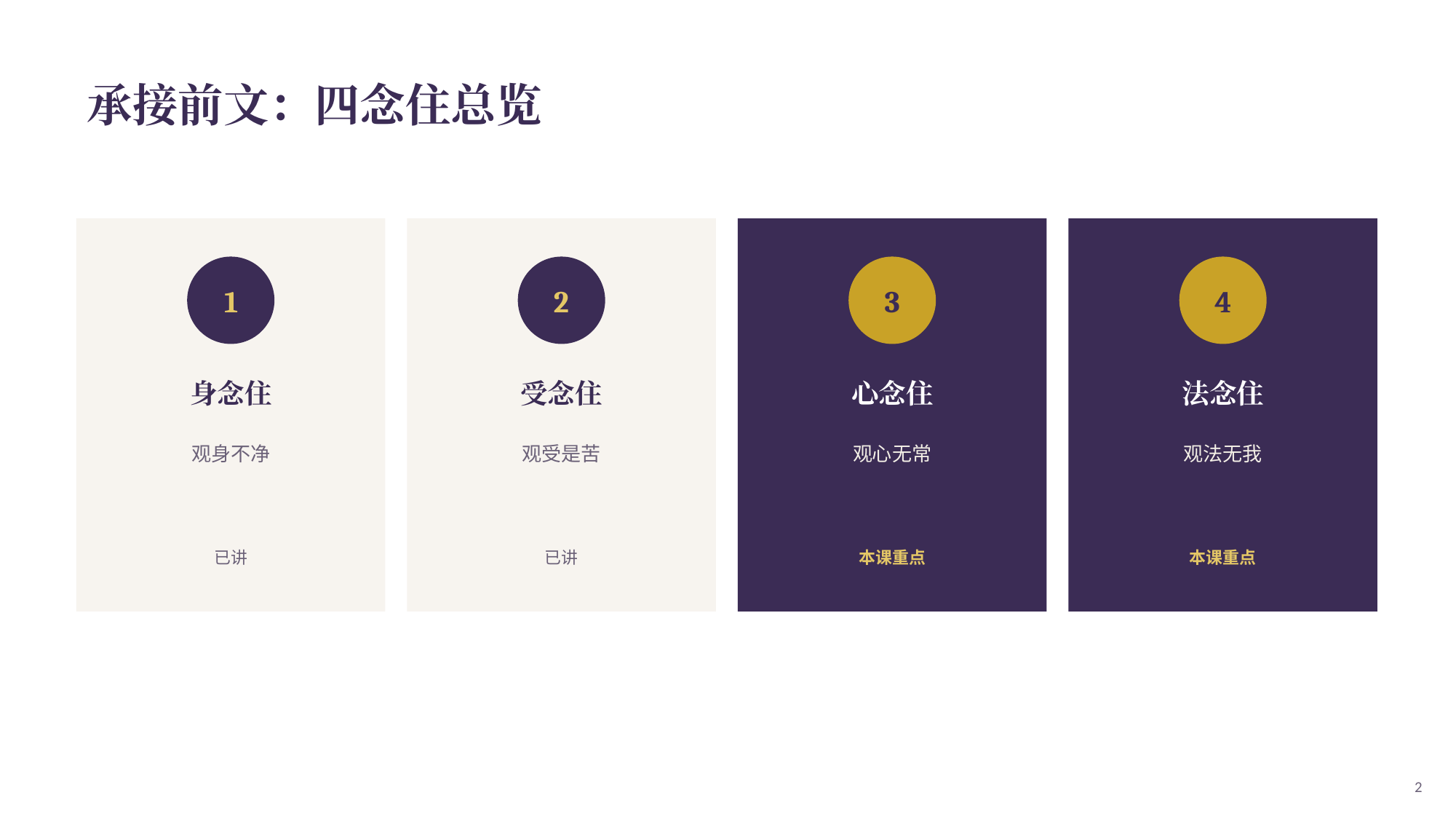

承接前文：四念住总览

1

2

3

4
身念住
受念住
心念住
法念住
观身不净
观受是苦
观心无常
观法无我
已讲
已讲
本课重点
本课重点
2